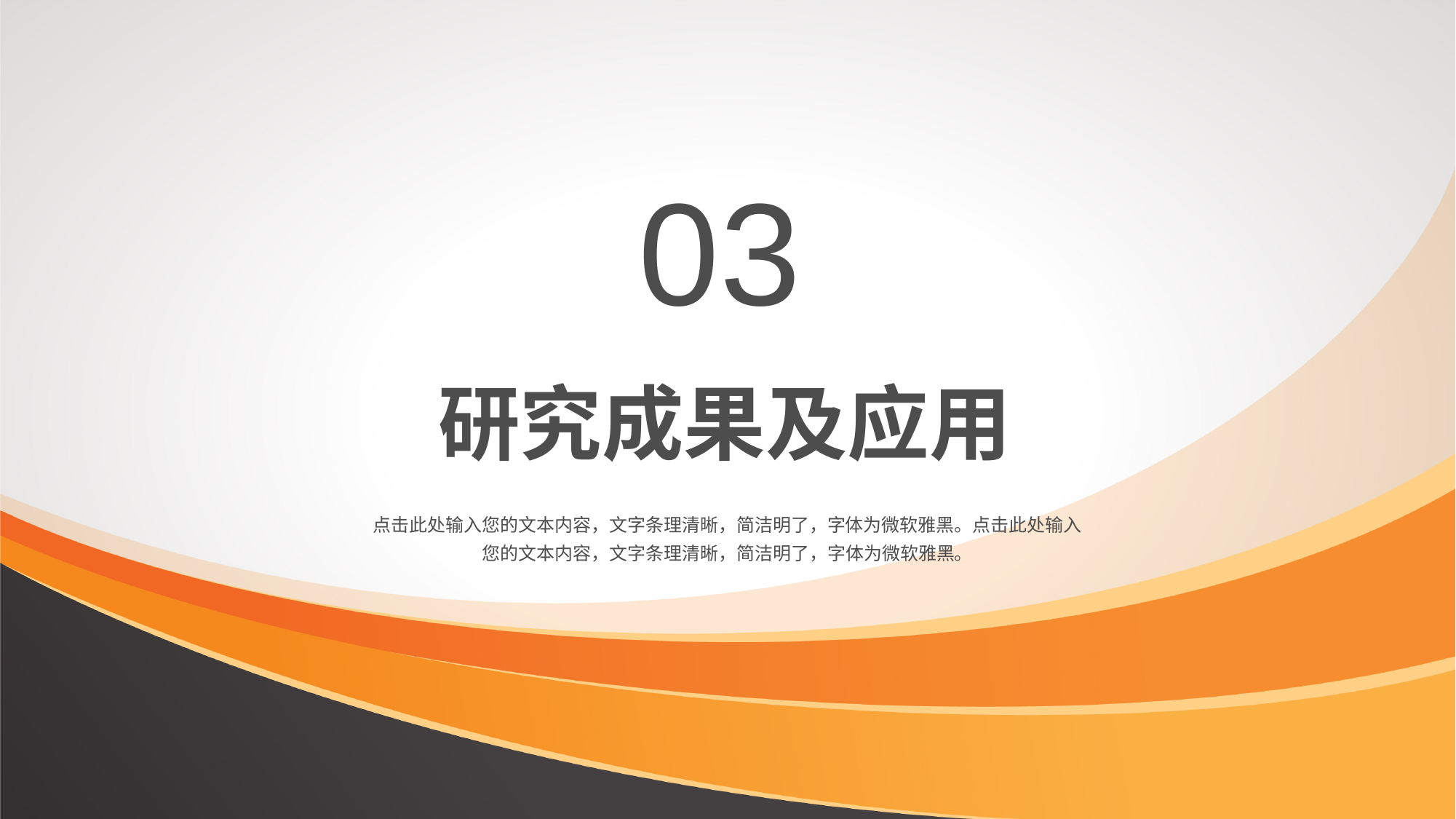

03
研究成果及应用
点击此处输入您的文本内容，文字条理清晰，简洁明了，字体为微软雅黑。点击此处输入您的文本内容，文字条理清晰，简洁明了，字体为微软雅黑。